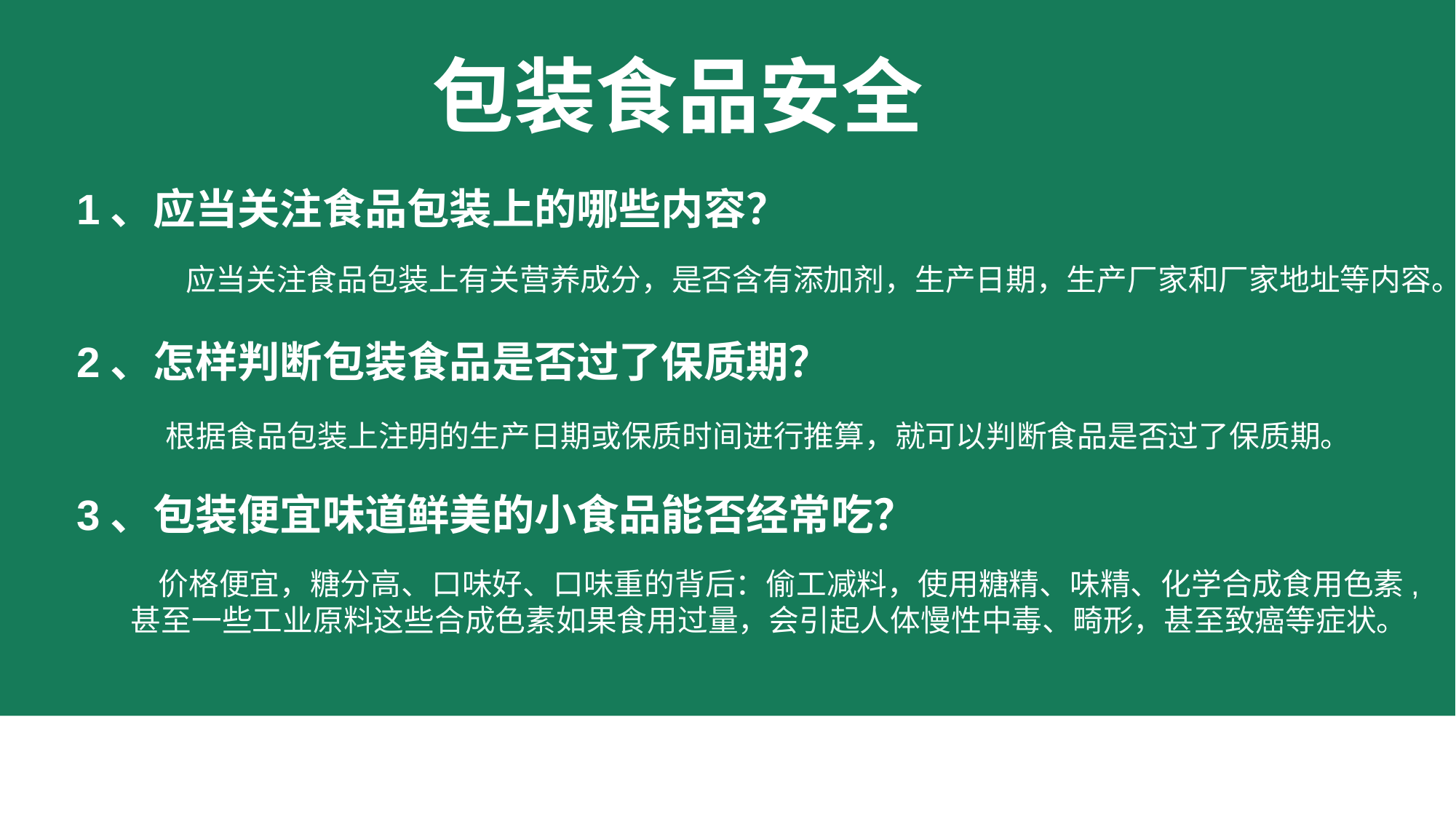

包装食品安全
1、应当关注食品包装上的哪些内容？

2、怎样判断包装食品是否过了保质期？

3、包装便宜味道鲜美的小食品能否经常吃？
   应当关注食品包装上有关营养成分，是否含有添加剂，生产日期，生产厂家和厂家地址等内容。
         根据食品包装上注明的生产日期或保质时间进行推算，就可以判断食品是否过了保质期。
   价格便宜，糖分高、口味好、口味重的背后：偷工减料，使用糖精、味精、化学合成食用色素,
甚至一些工业原料这些合成色素如果食用过量，会引起人体慢性中毒、畸形，甚至致癌等症状。